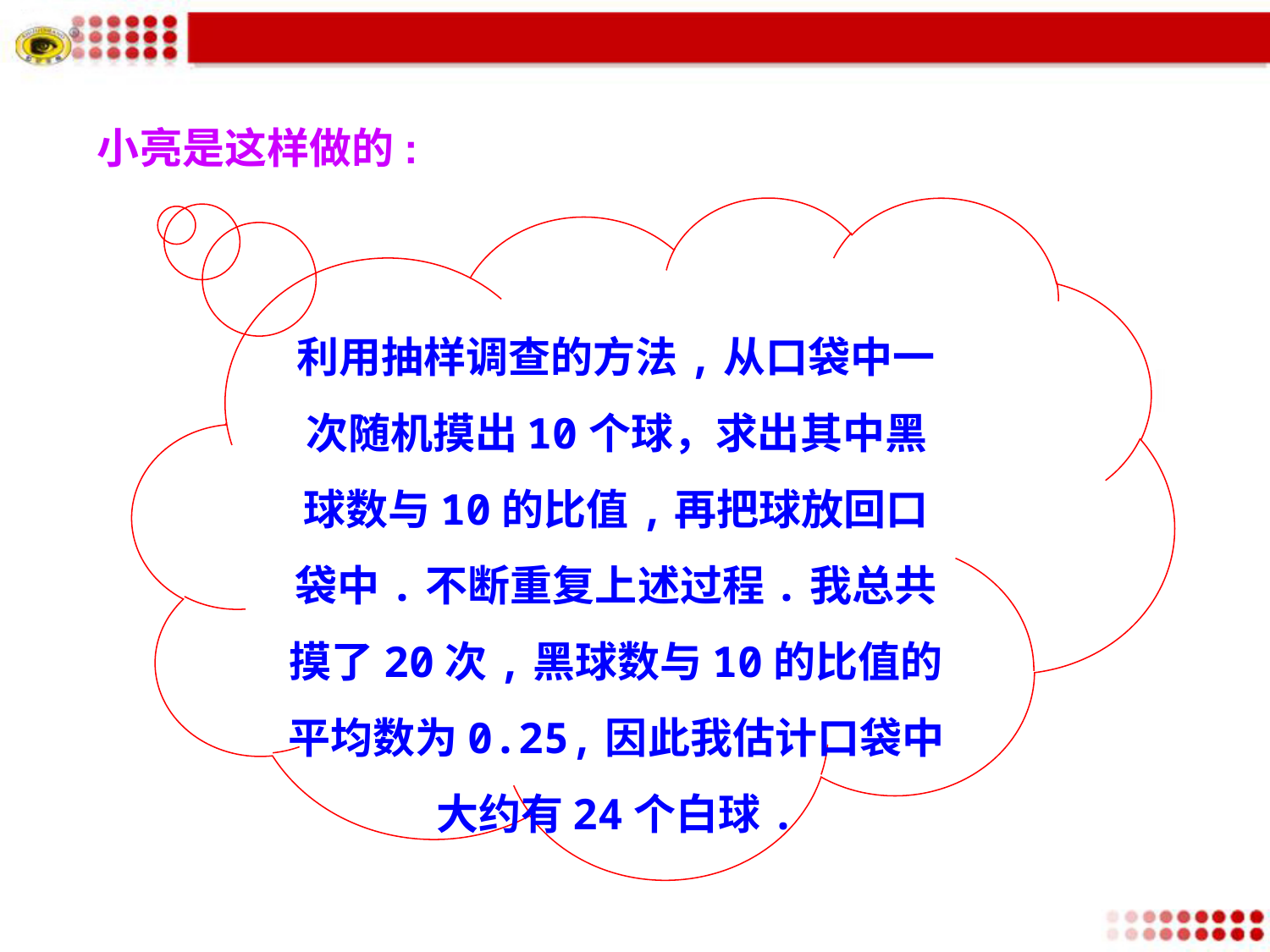

小亮是这样做的:
利用抽样调查的方法,从口袋中一次随机摸出10个球，求出其中黑球数与10的比值,再把球放回口袋中.不断重复上述过程.我总共摸了20次,黑球数与10的比值的平均数为0.25,因此我估计口袋中大约有24个白球.